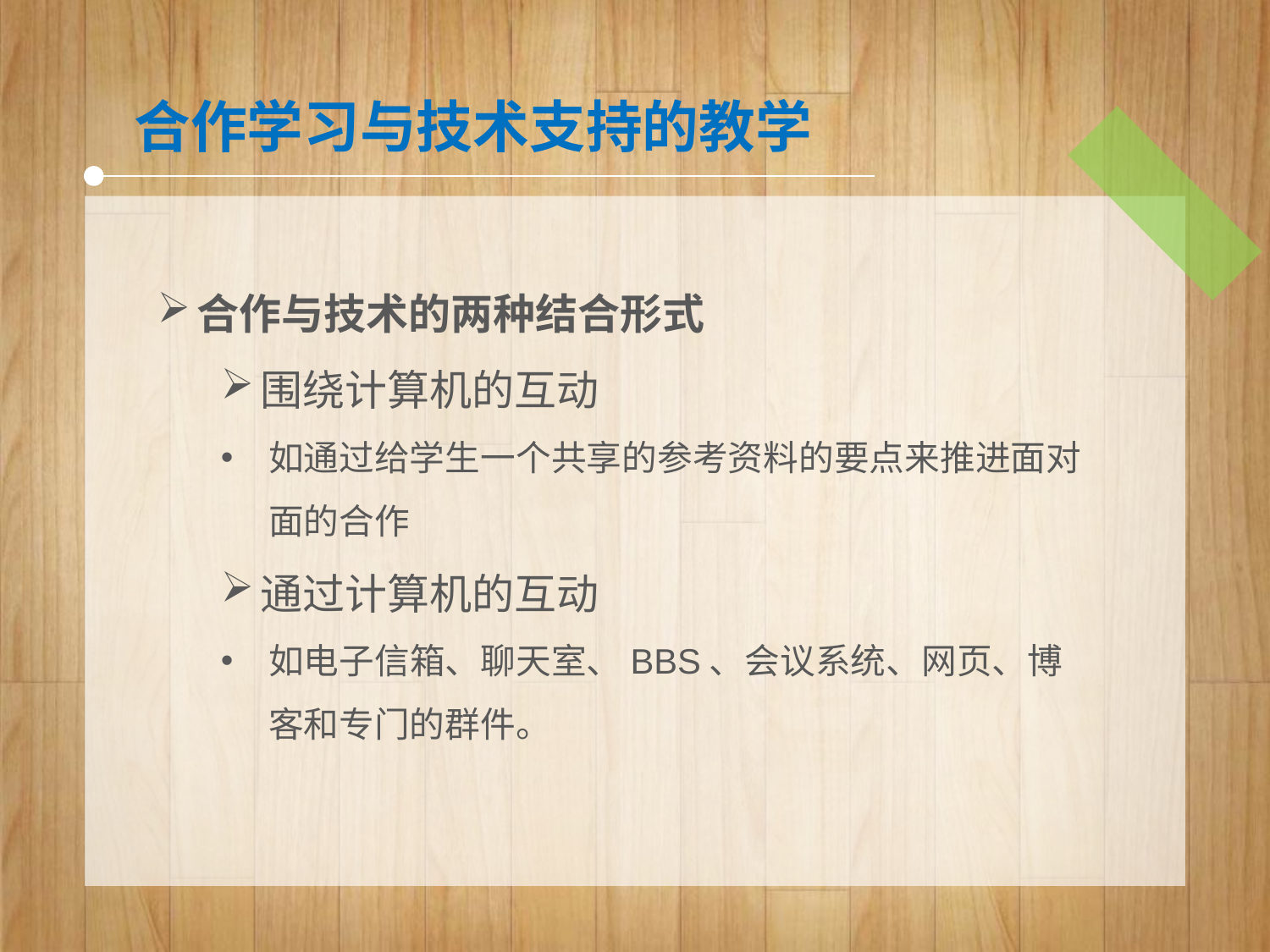

合作学习与技术支持的教学

合作与技术的两种结合形式
围绕计算机的互动
如通过给学生一个共享的参考资料的要点来推进面对面的合作
通过计算机的互动
如电子信箱、聊天室、BBS、会议系统、网页、博客和专门的群件。